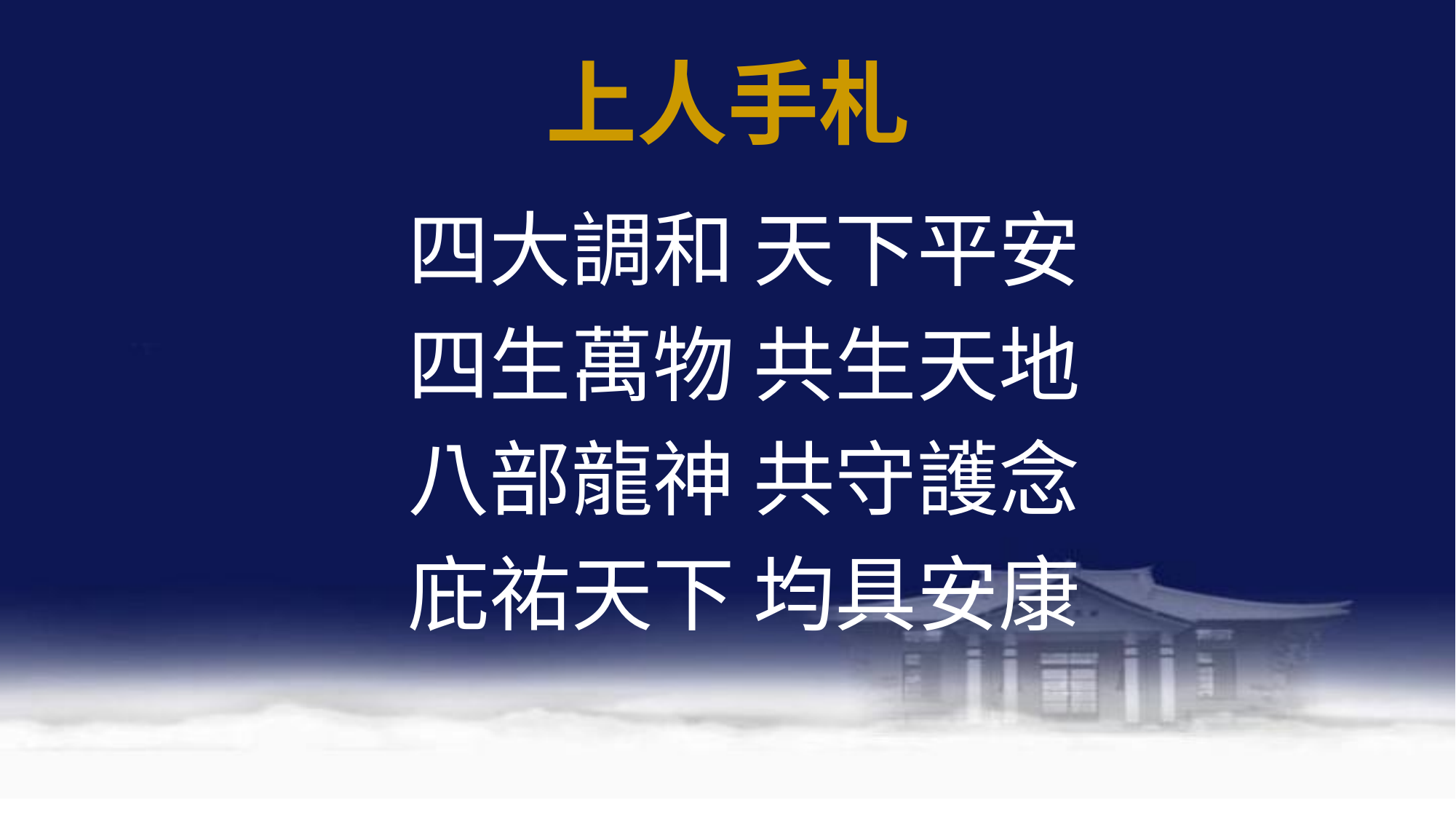

# 上人手札
四大調和 天下平安
四生萬物 共生天地
八部龍神 共守護念
庇祐天下 均具安康